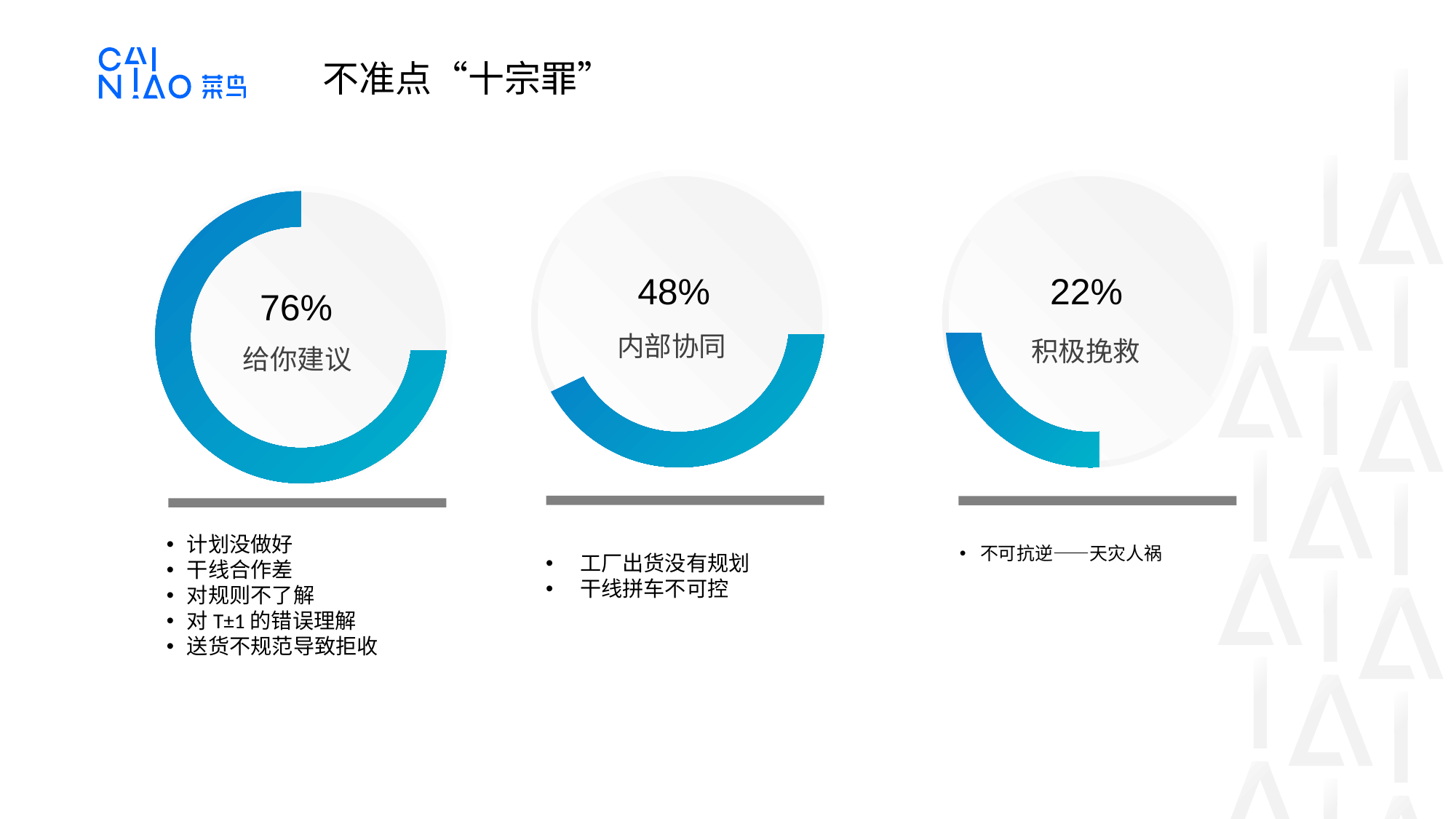

不准点“十宗罪”

48%
内部协同

22%
积极挽救

76%
给你建议

计划没做好
干线合作差
对规则不了解
对T±1的错误理解
送货不规范导致拒收

不可抗逆——天灾人祸
工厂出货没有规划
干线拼车不可控